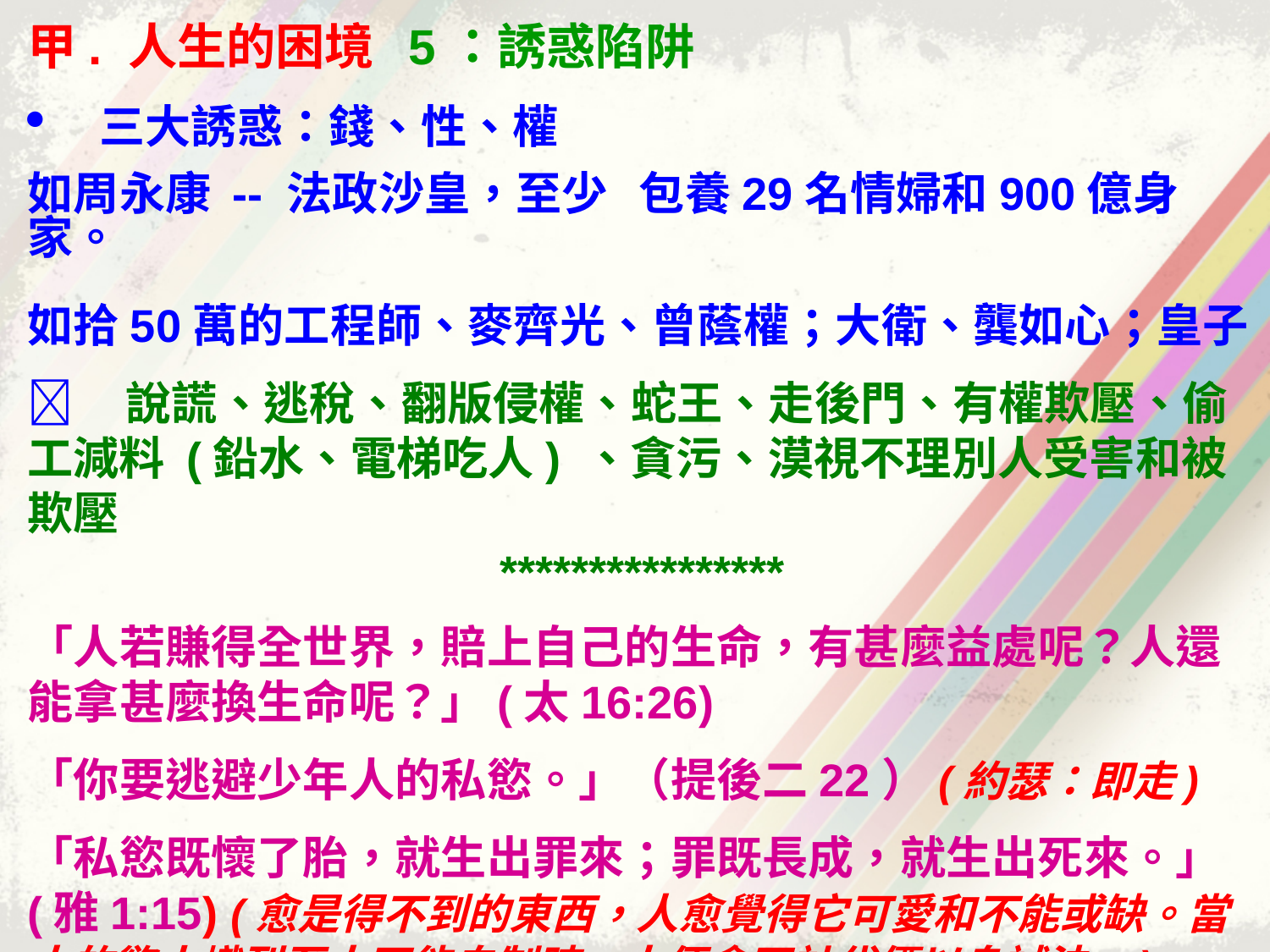

甲. 人生的困境  5：誘惑陷阱
   三大誘惑：錢、性、權
如周永康 -- 法政沙皇，至少   包養29名情婦和900億身家。
如拾50萬的工程師、麥齊光、曾蔭權；大衛、龔如心；皇子
•    說謊、逃稅、翻版侵權、蛇王、走後門、有權欺壓、偷工減料 (鉛水、電梯吃人) 、貪污、漠視不理別人受害和被欺壓
****************
「人若賺得全世界，賠上自己的生命，有甚麼益處呢？人還能拿甚麼換生命呢？」(太16:26)
「你要逃避少年人的私慾。」（提後二22）(約瑟：即走)
「私慾既懷了胎，就生出罪來；罪既長成，就生出死來。」(雅1:15) (愈是得不到的東西，人愈覺得它可愛和不能或缺。當人的慾火熾烈至人不能自制時，人便會不計代價以身試法。)